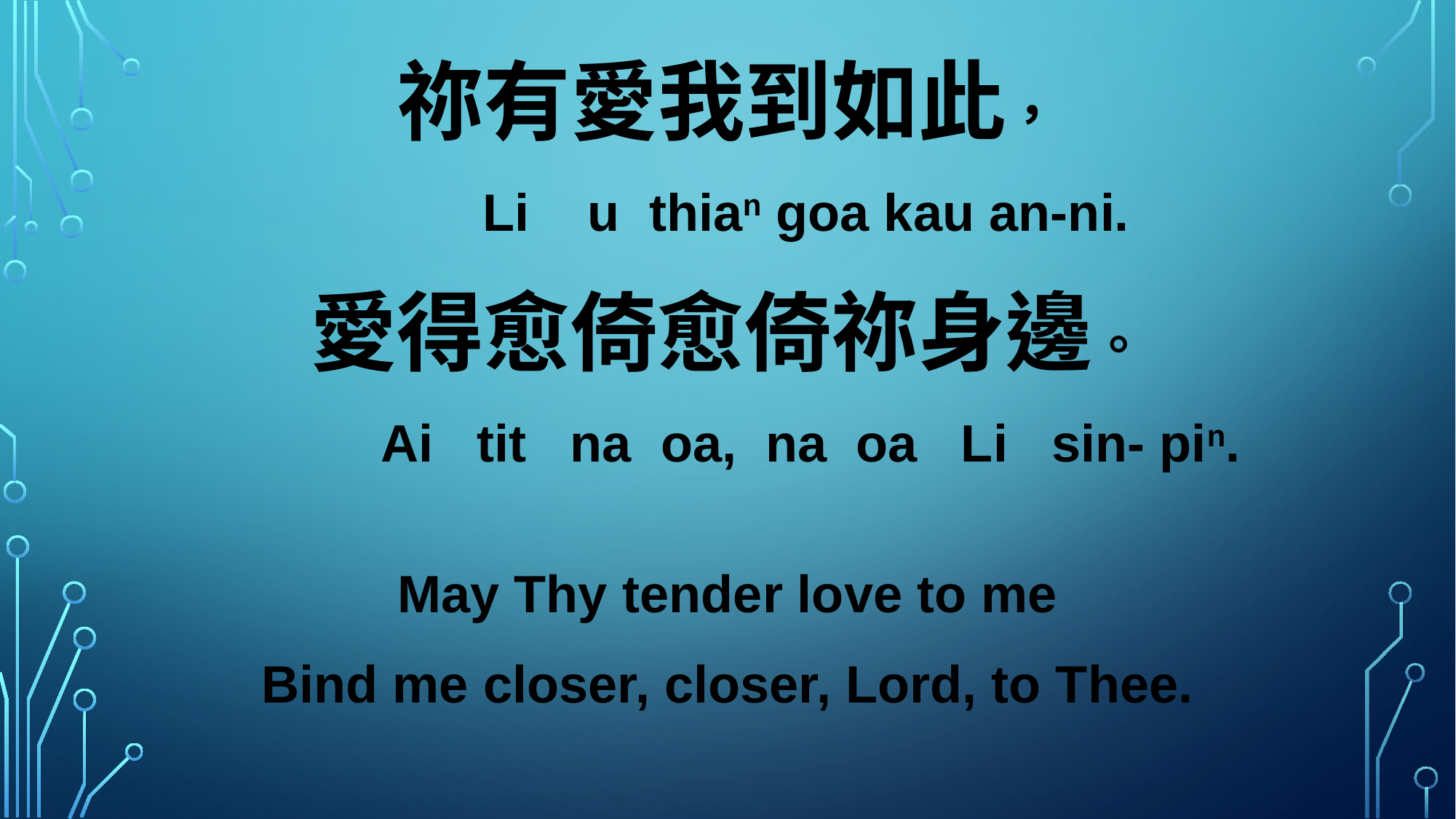

祢有愛我到如此，
                   Li    u  thian goa kau an-ni.
愛得愈倚愈倚祢身邊。
            Ai   tit   na  oa,  na  oa   Li   sin- pin.

May Thy tender love to me
Bind me closer, closer, Lord, to Thee.